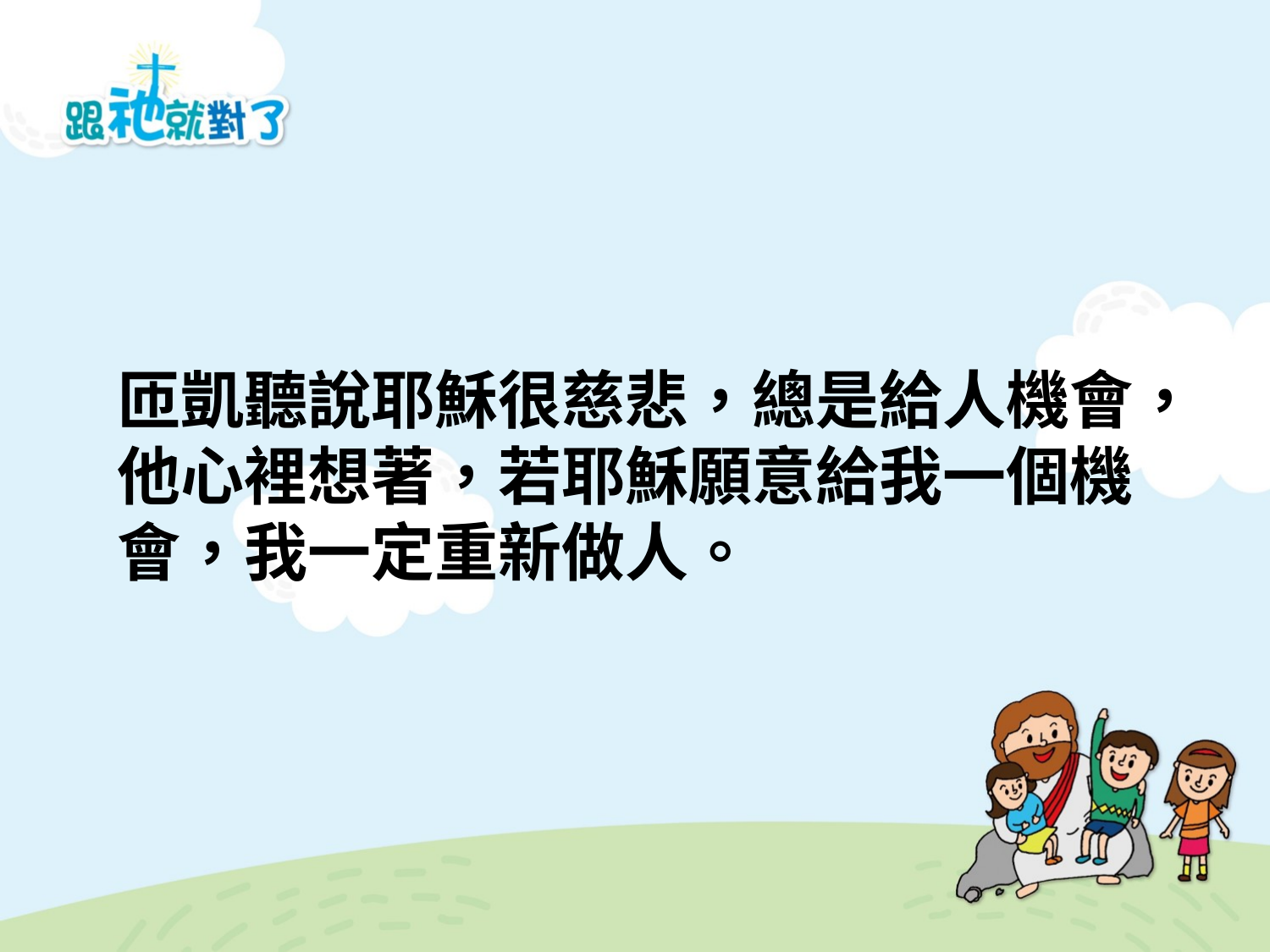

匝凱聽說耶穌很慈悲，總是給人機會，他心裡想著，若耶穌願意給我一個機會，我一定重新做人。